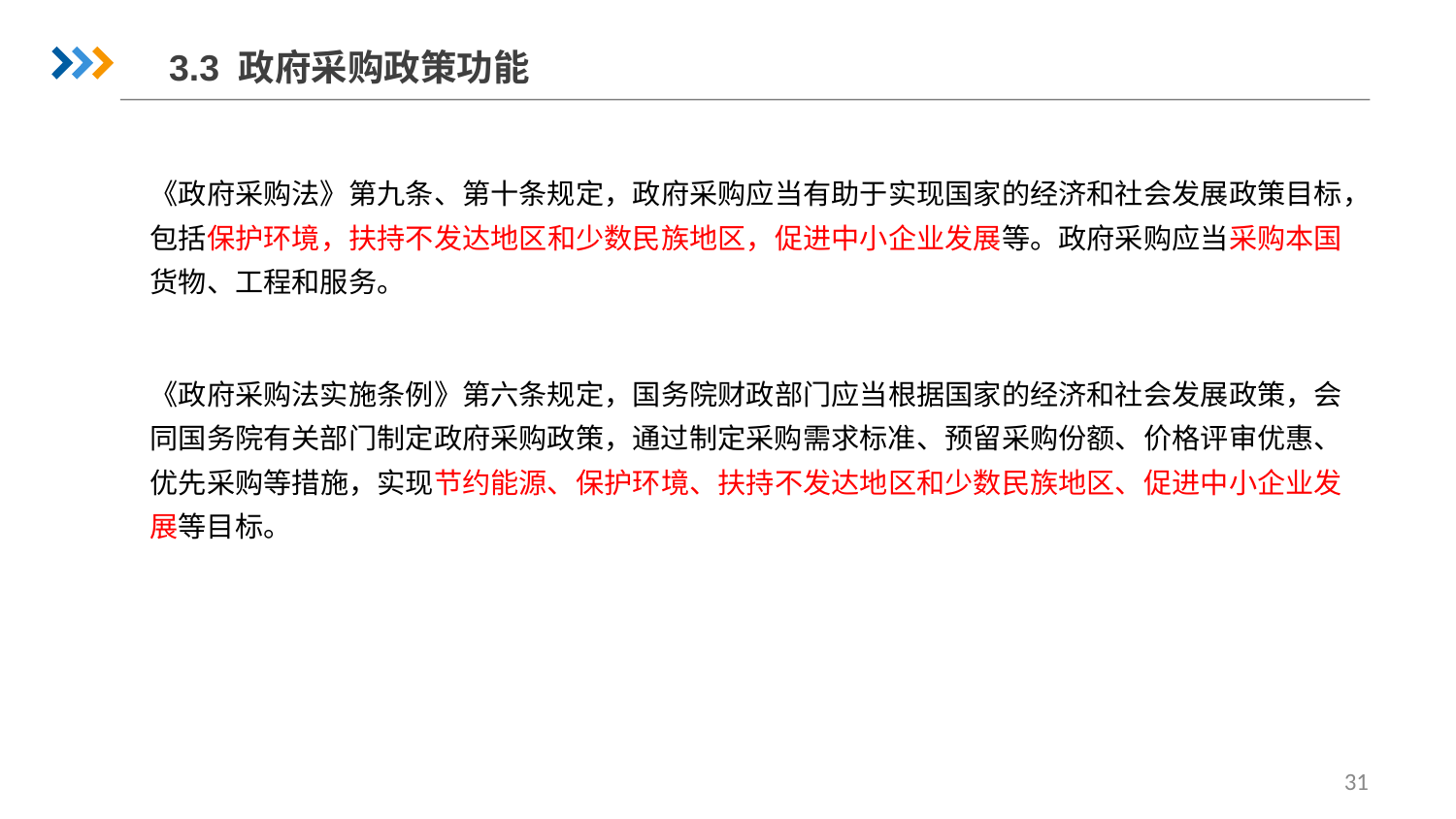

3.3 政府采购政策功能

《政府采购法》第九条、第十条规定，政府采购应当有助于实现国家的经济和社会发展政策目标，包括保护环境，扶持不发达地区和少数民族地区，促进中小企业发展等。政府采购应当采购本国货物、工程和服务。

《政府采购法实施条例》第六条规定，国务院财政部门应当根据国家的经济和社会发展政策，会同国务院有关部门制定政府采购政策，通过制定采购需求标准、预留采购份额、价格评审优惠、优先采购等措施，实现节约能源、保护环境、扶持不发达地区和少数民族地区、促进中小企业发展等目标。
31